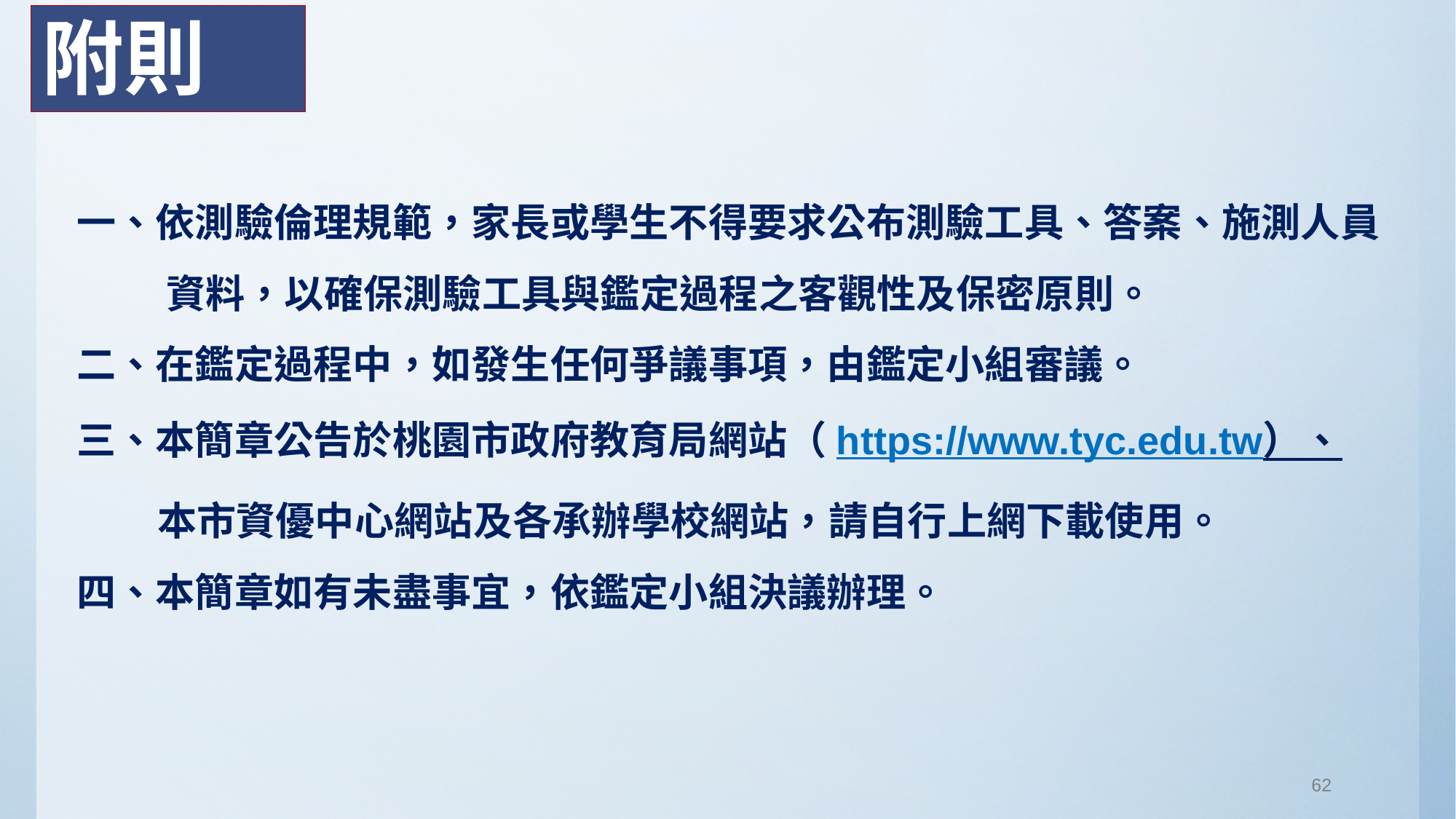

附則
一、依測驗倫理規範，家長或學生不得要求公布測驗工具、答案、施測人員
         資料，以確保測驗工具與鑑定過程之客觀性及保密原則。
二、在鑑定過程中，如發生任何爭議事項，由鑑定小組審議。
三、本簡章公告於桃園市政府教育局網站（https://www.tyc.edu.tw）、
        本市資優中心網站及各承辦學校網站，請自行上網下載使用。
四、本簡章如有未盡事宜，依鑑定小組決議辦理。

62